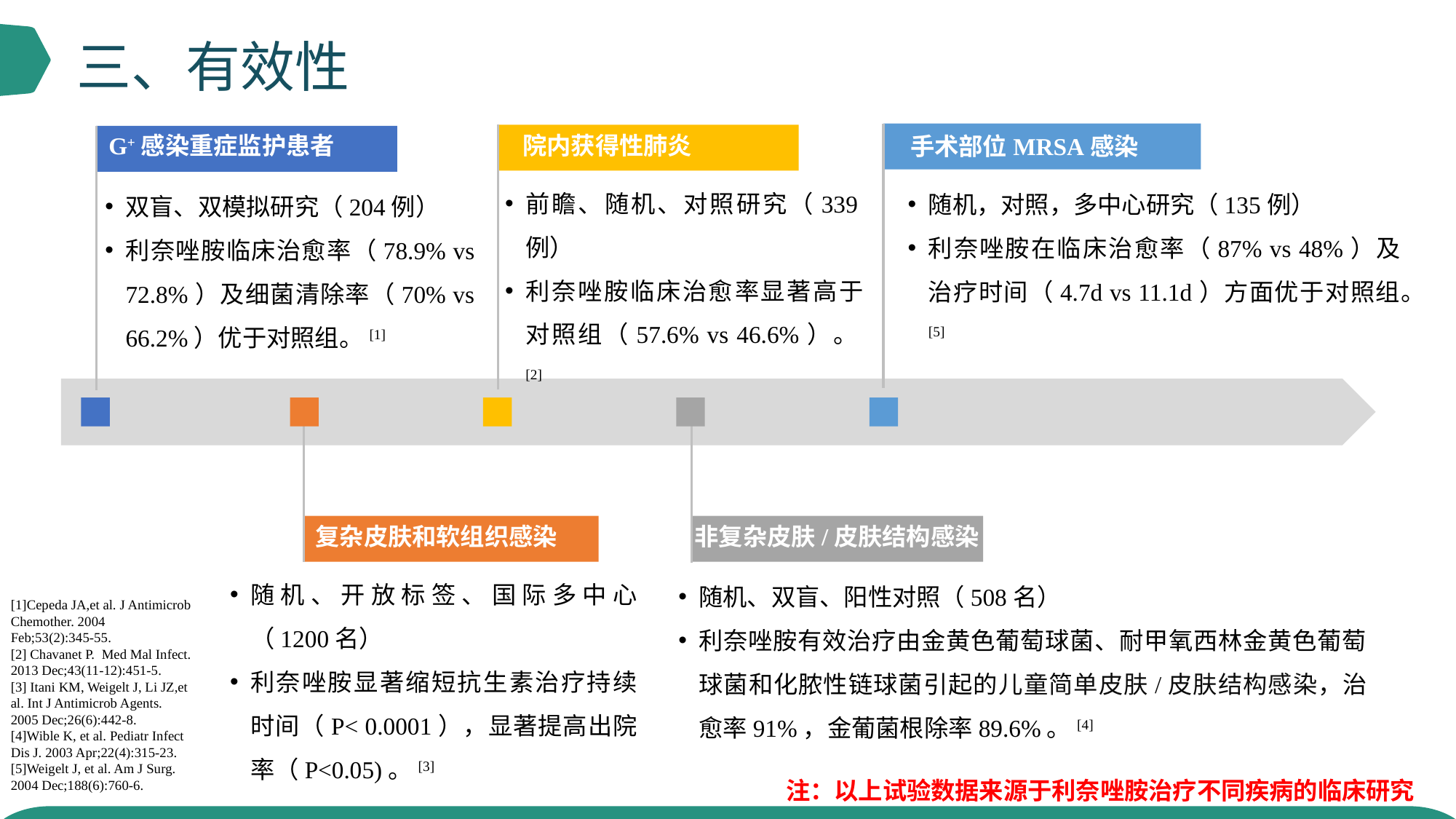

三、有效性

手术部位MRSA感染
随机，对照，多中心研究（135例）
利奈唑胺在临床治愈率（87% vs 48%）及治疗时间（4.7d vs 11.1d）方面优于对照组。[5]

院内获得性肺炎
前瞻、随机、对照研究（339例）
利奈唑胺临床治愈率显著高于对照组（57.6% vs 46.6%）。[2]
G+感染重症监护患者

双盲、双模拟研究（204例）
利奈唑胺临床治愈率（78.9% vs 72.8%）及细菌清除率（70% vs 66.2%）优于对照组。[1]

复杂皮肤和软组织感染
随机、开放标签、国际多中心（1200名）
利奈唑胺显著缩短抗生素治疗持续时间（P< 0.0001），显著提高出院率（P<0.05)。[3]
非复杂皮肤/皮肤结构感染

随机、双盲、阳性对照（508名）
利奈唑胺有效治疗由金黄色葡萄球菌、耐甲氧西林金黄色葡萄球菌和化脓性链球菌引起的儿童简单皮肤/皮肤结构感染，治愈率91%，金葡菌根除率89.6%。[4]
[1]Cepeda JA,et al. J Antimicrob Chemother. 2004 Feb;53(2):345-55.
[2] Chavanet P.  Med Mal Infect. 2013 Dec;43(11-12):451-5.
[3] Itani KM, Weigelt J, Li JZ,et al. Int J Antimicrob Agents. 2005 Dec;26(6):442-8.
[4]Wible K, et al. Pediatr Infect Dis J. 2003 Apr;22(4):315-23.
[5]Weigelt J, et al. Am J Surg. 2004 Dec;188(6):760-6.
注：以上试验数据来源于利奈唑胺治疗不同疾病的临床研究